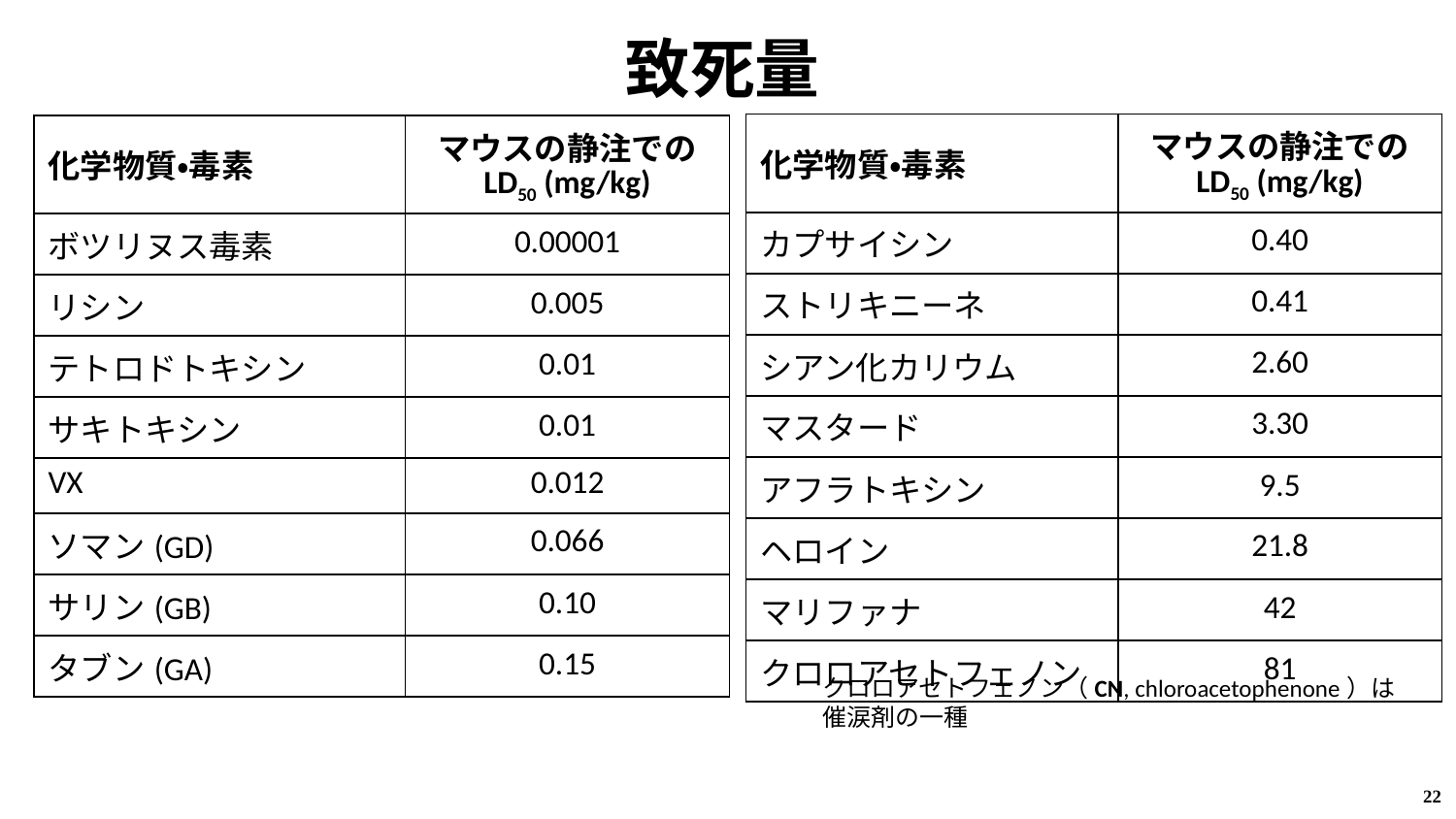

# 致死量
| 化学物質・毒素 | マウスの静注での LD50 (mg/kg) |
| --- | --- |
| カプサイシン | 0.40 |
| ストリキニーネ | 0.41 |
| シアン化カリウム | 2.60 |
| マスタード | 3.30 |
| アフラトキシン | 9.5 |
| ヘロイン | 21.8 |
| マリファナ | 42 |
| クロロアセトフェノン | 81 |
| 化学物質・毒素 | マウスの静注での LD50 (mg/kg) |
| --- | --- |
| ボツリヌス毒素 | 0.00001 |
| リシン | 0.005 |
| テトロドトキシン | 0.01 |
| サキトキシン | 0.01 |
| VX | 0.012 |
| ソマン(GD) | 0.066 |
| サリン(GB) | 0.10 |
| タブン(GA) | 0.15 |
クロロアセトフェノン（CN, chloroacetophenone）は催涙剤の一種
22